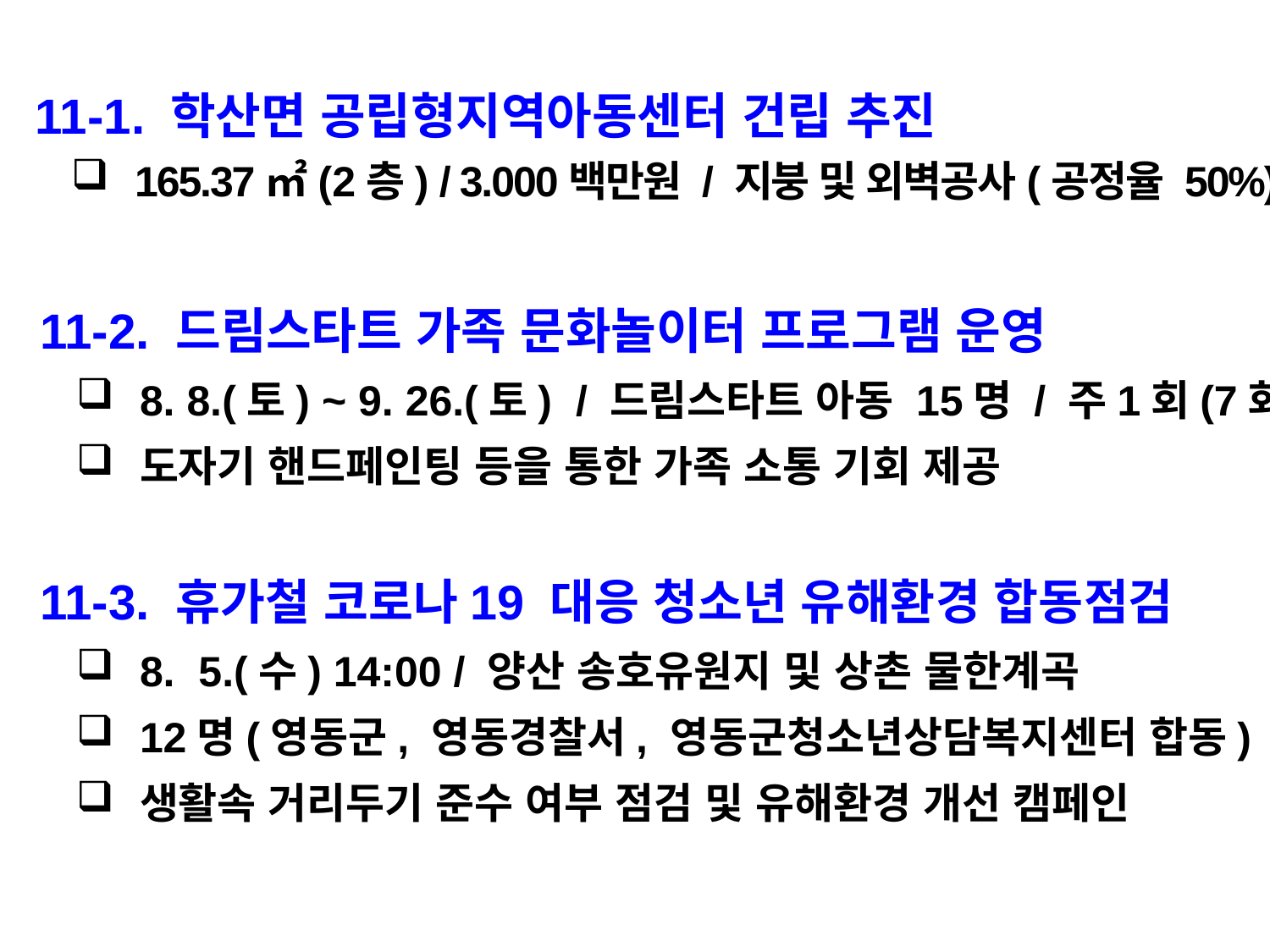

11-1. 학산면 공립형지역아동센터 건립 추진
165.37㎡(2층) / 3.000백만원 / 지붕 및 외벽공사(공정율 50%)
  11-2. 드림스타트 가족 문화놀이터 프로그램 운영
8. 8.(토) ~ 9. 26.(토)  / 드림스타트 아동 15명 / 주1회(7회)
도자기 핸드페인팅 등을 통한 가족 소통 기회 제공
  11-3. 휴가철 코로나19 대응 청소년 유해환경 합동점검
8.  5.(수) 14:00 / 양산 송호유원지 및 상촌 물한계곡
12명(영동군, 영동경찰서, 영동군청소년상담복지센터 합동)
생활속 거리두기 준수 여부 점검 및 유해환경 개선 캠페인